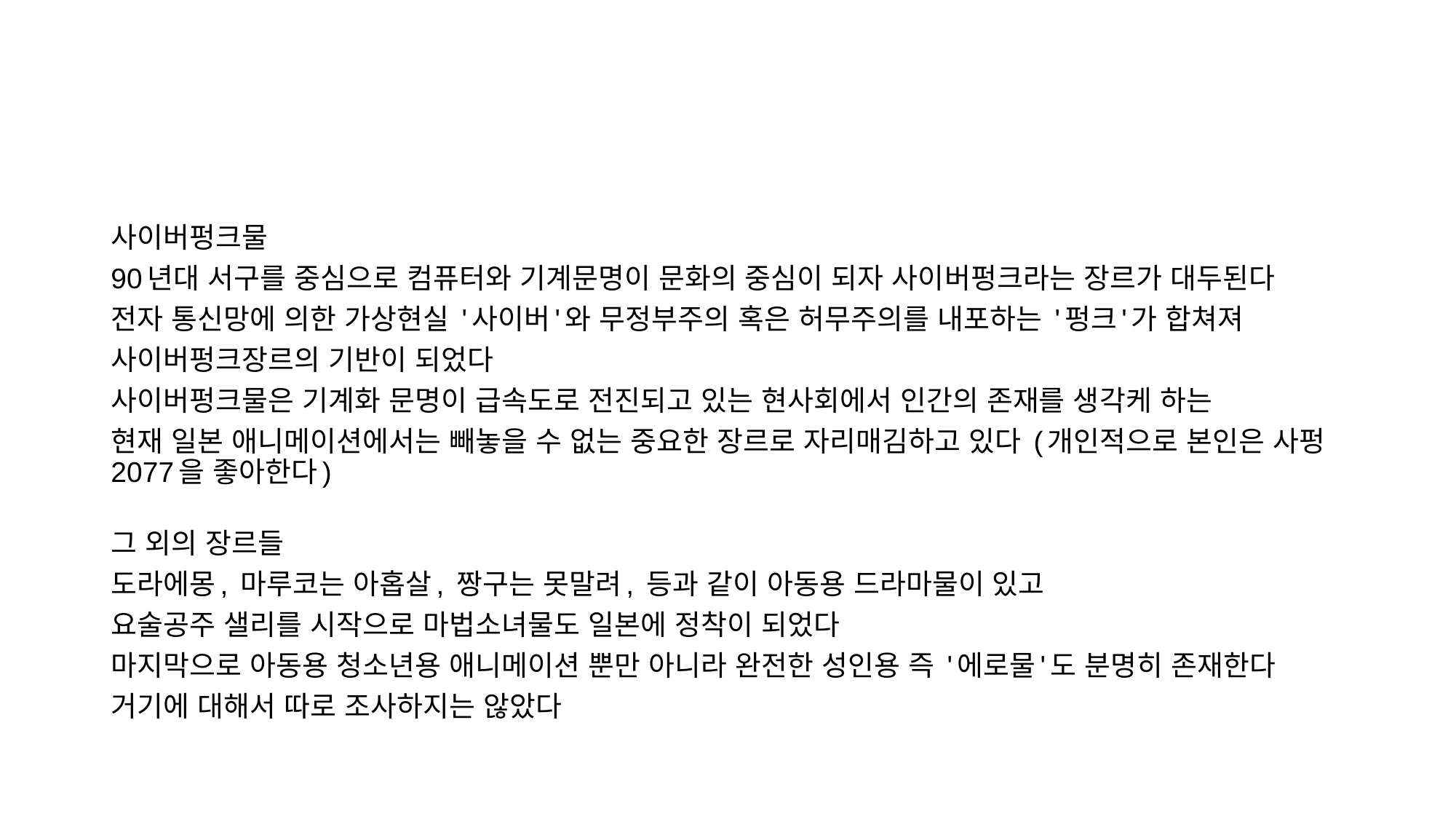

#
사이버펑크물
90년대 서구를 중심으로 컴퓨터와 기계문명이 문화의 중심이 되자 사이버펑크라는 장르가 대두된다
전자 통신망에 의한 가상현실 '사이버'와 무정부주의 혹은 허무주의를 내포하는 '펑크'가 합쳐져
사이버펑크장르의 기반이 되었다
사이버펑크물은 기계화 문명이 급속도로 전진되고 있는 현사회에서 인간의 존재를 생각케 하는
현재 일본 애니메이션에서는 빼놓을 수 없는 중요한 장르로 자리매김하고 있다 (개인적으로 본인은 사펑2077을 좋아한다)
그 외의 장르들
도라에몽, 마루코는 아홉살, 짱구는 못말려, 등과 같이 아동용 드라마물이 있고
요술공주 샐리를 시작으로 마법소녀물도 일본에 정착이 되었다
마지막으로 아동용 청소년용 애니메이션 뿐만 아니라 완전한 성인용 즉 '에로물'도 분명히 존재한다
거기에 대해서 따로 조사하지는 않았다